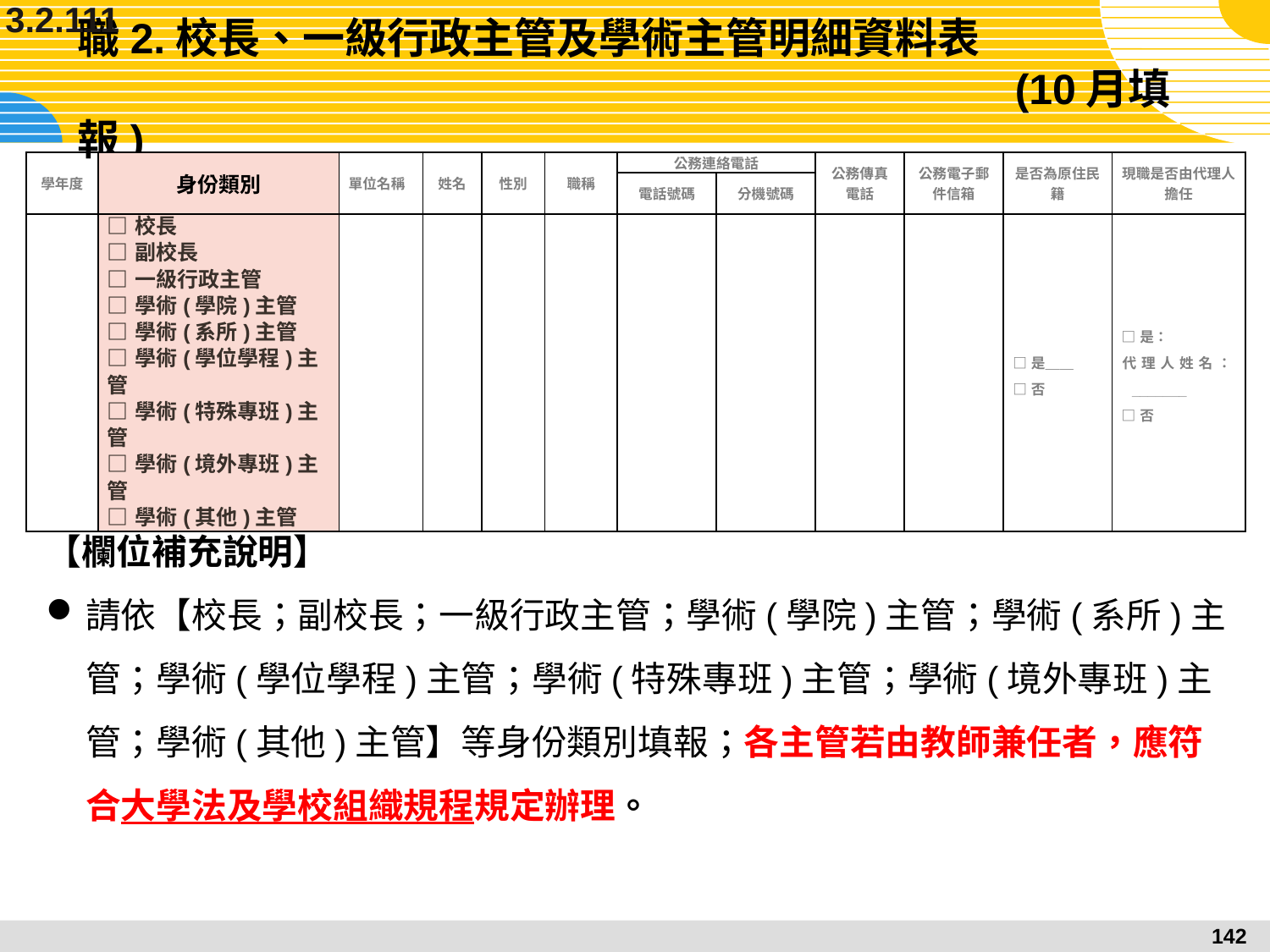

3.2.111
# 職2.校長、一級行政主管及學術主管明細資料表 (10月填報)
| 學年度 | 身份類別 | 單位名稱 | 姓名 | 性別 | 職稱 | 公務連絡電話 |  | 公務傳真電話 | 公務電子郵件信箱 | 是否為原住民籍 | 現職是否由代理人擔任 |
| --- | --- | --- | --- | --- | --- | --- | --- | --- | --- | --- | --- |
|  |  |  |  |  |  | 電話號碼 | 分機號碼 |  |  |  |  |
|  | □校長 □副校長 □一級行政主管 □學術(學院)主管 □學術(系所)主管 □學術(學位學程)主管 □學術(特殊專班)主管 □學術(境外專班)主管 □學術(其他)主管 |  |  |  |  |  |  |  |  | □是＿＿ □否 | □是： 代理人姓名：\_\_\_\_\_\_\_ □否 |
【欄位補充說明】
請依【校長；副校長；一級行政主管；學術(學院)主管；學術(系所)主管；學術(學位學程)主管；學術(特殊專班)主管；學術(境外專班)主管；學術(其他)主管】等身份類別填報；各主管若由教師兼任者，應符合大學法及學校組織規程規定辦理。